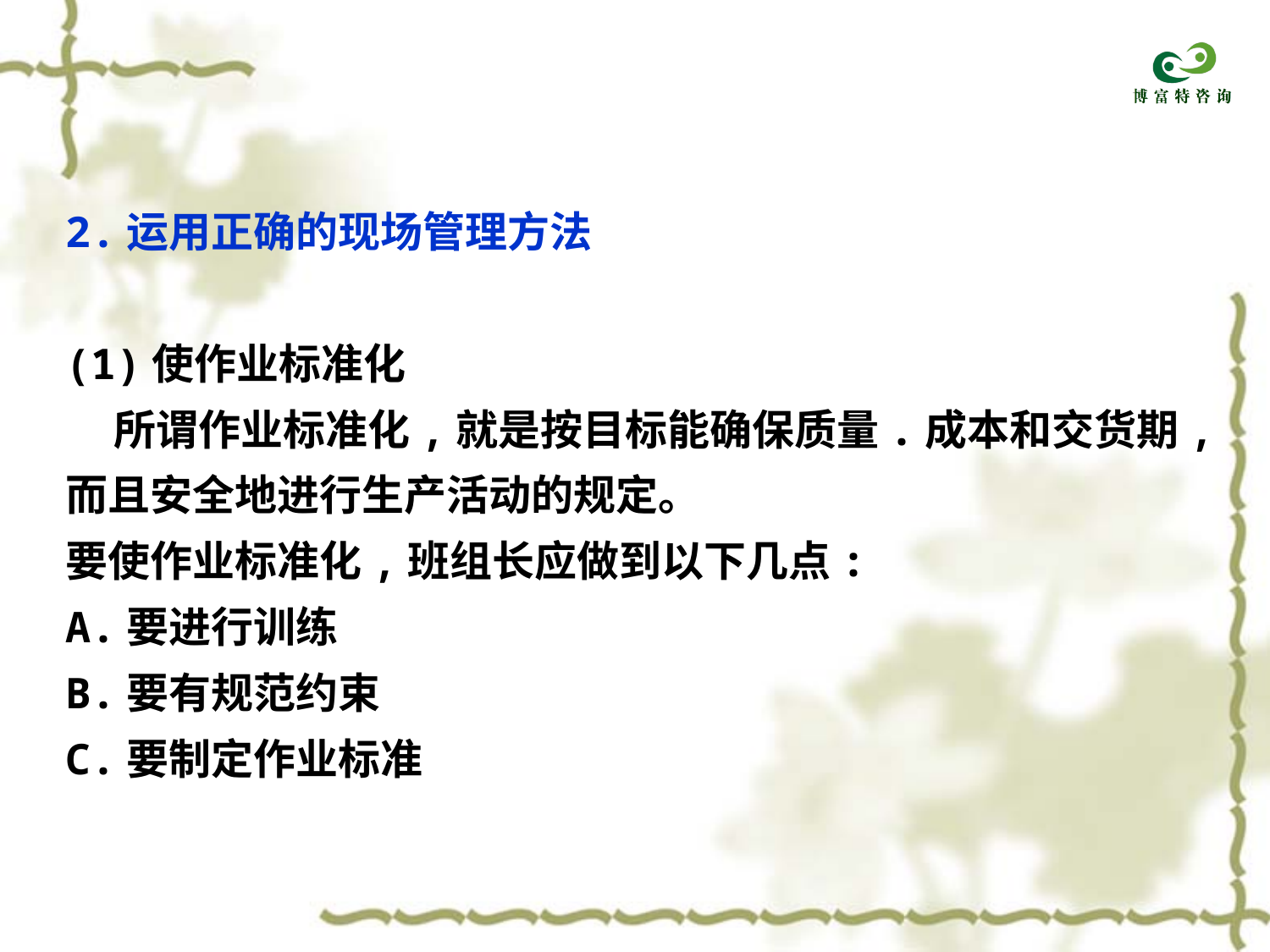

2.运用正确的现场管理方法

(1)使作业标准化
    所谓作业标准化,就是按目标能确保质量.成本和交货期,
而且安全地进行生产活动的规定。
要使作业标准化,班组长应做到以下几点:
A.要进行训练
B.要有规范约束
C.要制定作业标准